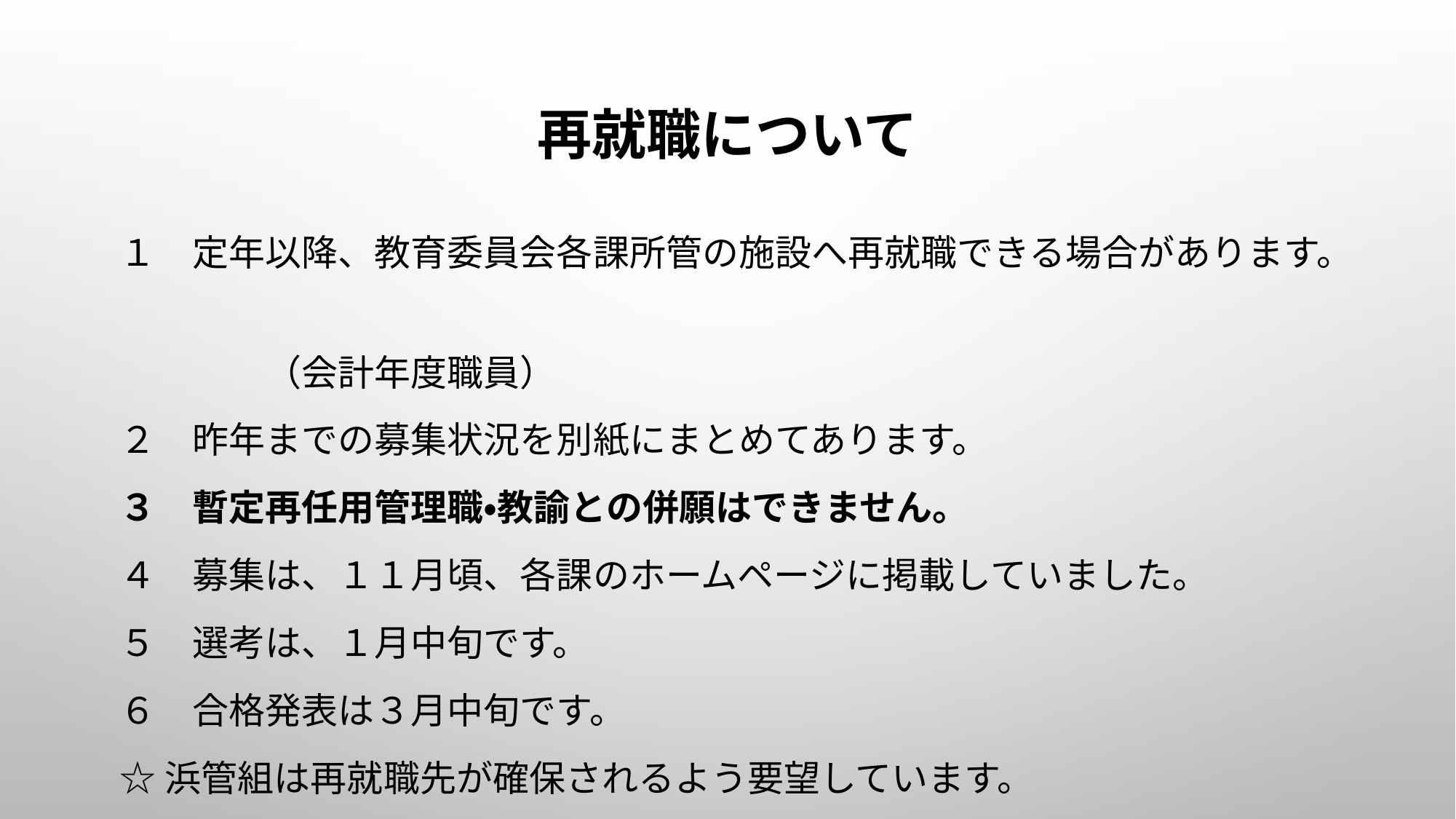

# 再就職について
１　定年以降、教育委員会各課所管の施設へ再就職できる場合があります。
　　　　　　　　　　　　　　　　　　　　　　　　　　　　　　　　　　　　　（会計年度職員）
２　昨年までの募集状況を別紙にまとめてあります。
３　暫定再任用管理職・教諭との併願はできません。
４　募集は、１１月頃、各課のホームページに掲載していました。
５　選考は、１月中旬です。
６　合格発表は３月中旬です。
☆浜管組は再就職先が確保されるよう要望しています。